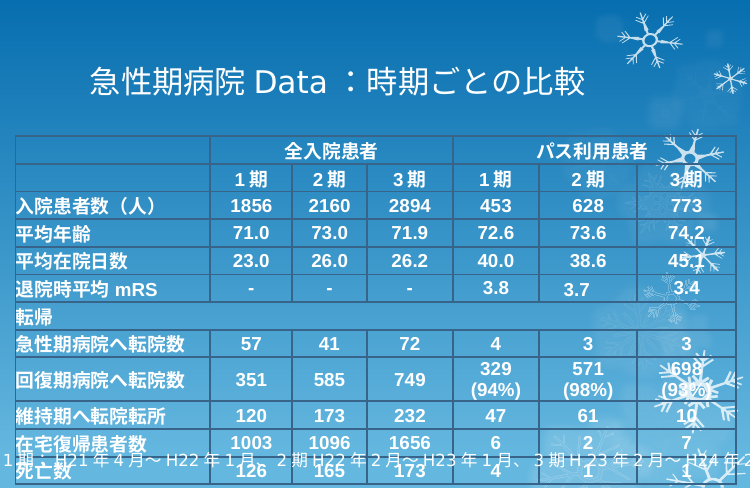

# 急性期病院Data：時期ごとの比較
|  | 全入院患者 |  |  | パス利用患者 |  |  |
| --- | --- | --- | --- | --- | --- | --- |
|  | 1期 | 2期 | 3期 | 1期 | 2期 | 3期 |
| 入院患者数（人） | 1856 | 2160 | 2894 | 453 | 628 | 773 |
| 平均年齢 | 71.0 | 73.0 | 71.9 | 72.6 | 73.6 | 74.2 |
| 平均在院日数 | 23.0 | 26.0 | 26.2 | 40.0 | 38.6 | 45.1 |
| 退院時平均mRS | - | - | - | 3.8 | 3.7 | 3.4 |
| 転帰 |  |  |  |  |  |  |
| 急性期病院へ転院数 | 57 | 41 | 72 | 4 | 3 | 3 |
| 回復期病院へ転院数 | 351 | 585 | 749 | 329 (94%) | 571 (98%) | 698 (93%) |
| 維持期へ転院転所 | 120 | 173 | 232 | 47 | 61 | 10 |
| 在宅復帰患者数 | 1003 | 1096 | 1656 | 6 | 2 | 7 |
| 死亡数 | 126 | 165 | 173 | 4 | 1 | 1 |
＊1期；H21年4月～H22年1月、2期H22年2月～H23年1月、3期H 23年2月～H24年2月